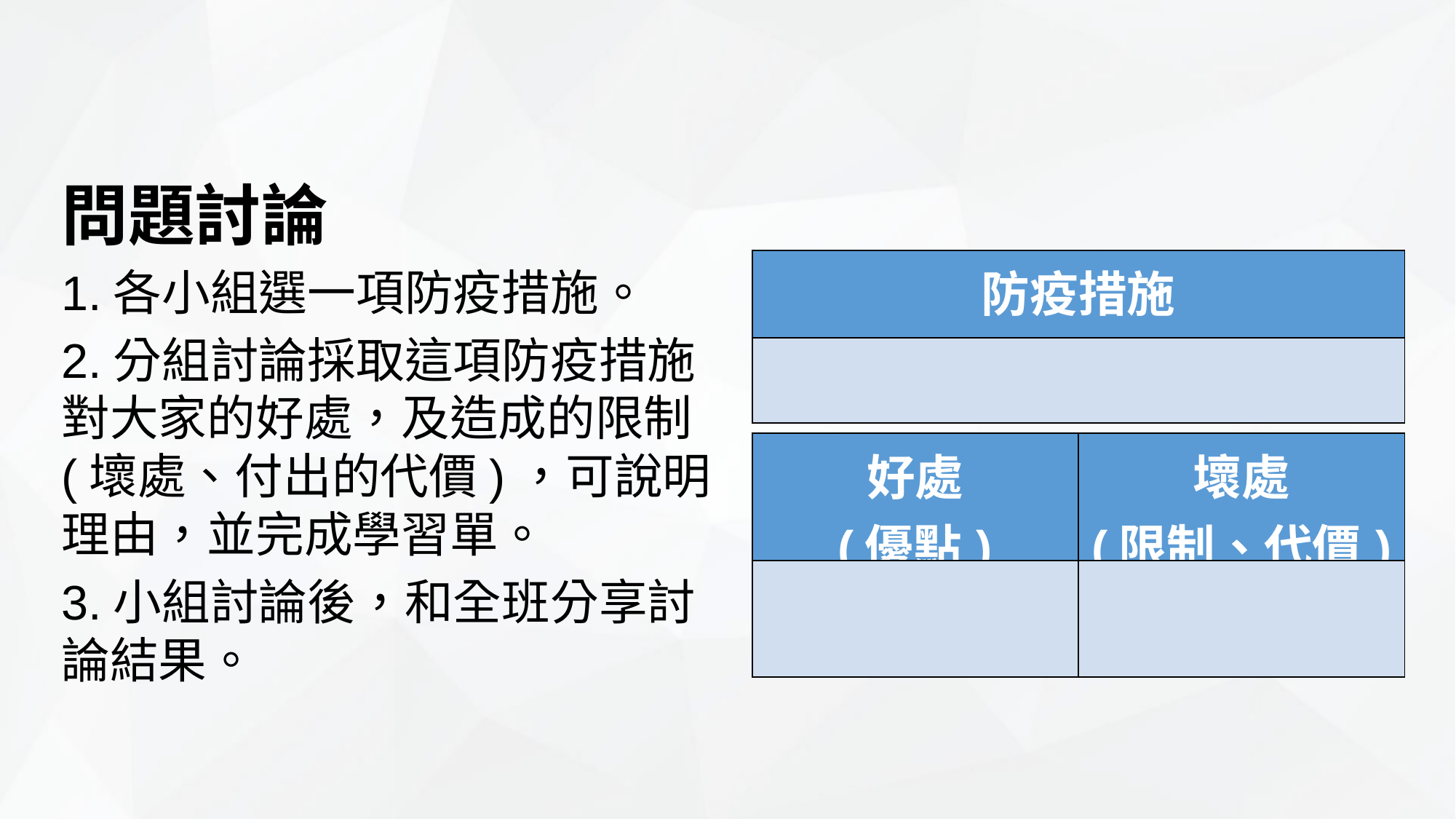

問題討論
1.各小組選一項防疫措施。
2.分組討論採取這項防疫措施對大家的好處，及造成的限制(壞處、付出的代價)，可說明理由，並完成學習單。
3.小組討論後，和全班分享討論結果。
| 防疫措施 |
| --- |
|  |
| 好處 (優點) | 壞處 (限制、代價) |
| --- | --- |
|  |  |